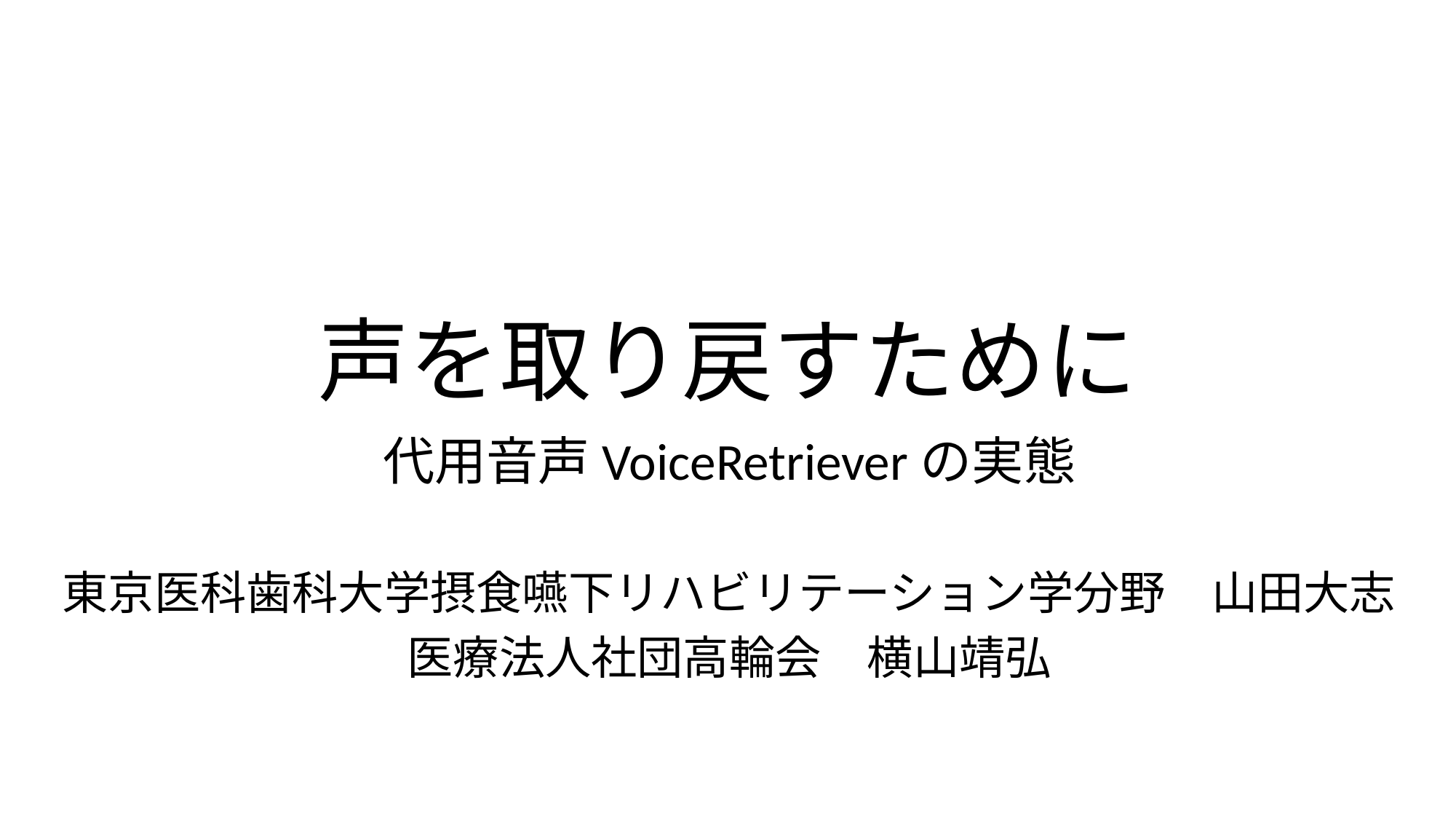

# 声を取り戻すために
代用音声VoiceRetrieverの実態

東京医科歯科大学摂食嚥下リハビリテーション学分野　山田大志
医療法人社団高輪会　横山靖弘